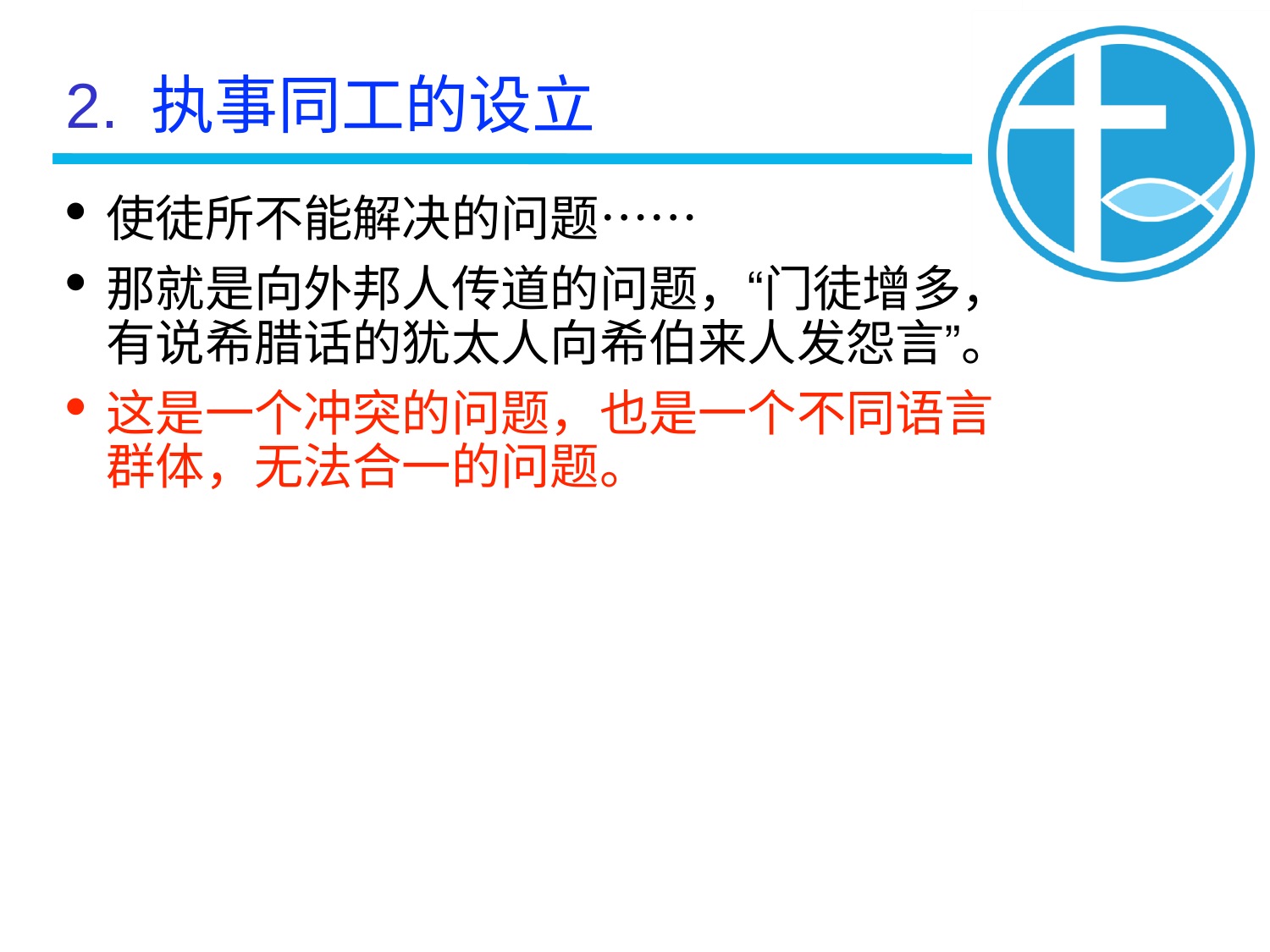

2. 执事同工的设立
使徒所不能解决的问题⋯⋯
那就是向外邦人传道的问题，“门徒增多，有说希腊话的犹太人向希伯来人发怨言”。
这是一个冲突的问题，也是一个不同语言群体，无法合一的问题。